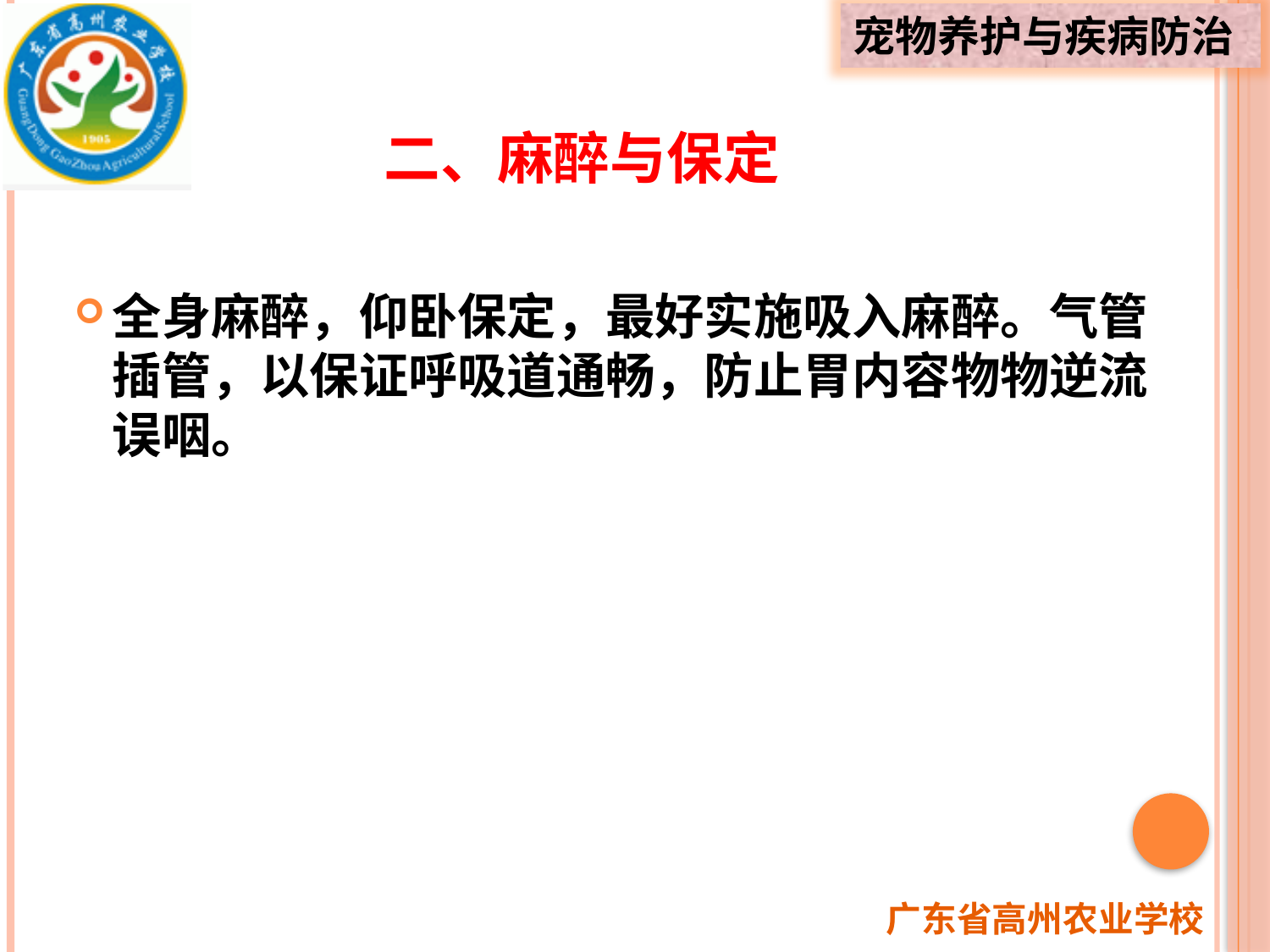

# 二、麻醉与保定
全身麻醉，仰卧保定，最好实施吸入麻醉。气管插管，以保证呼吸道通畅，防止胃内容物物逆流误咽。